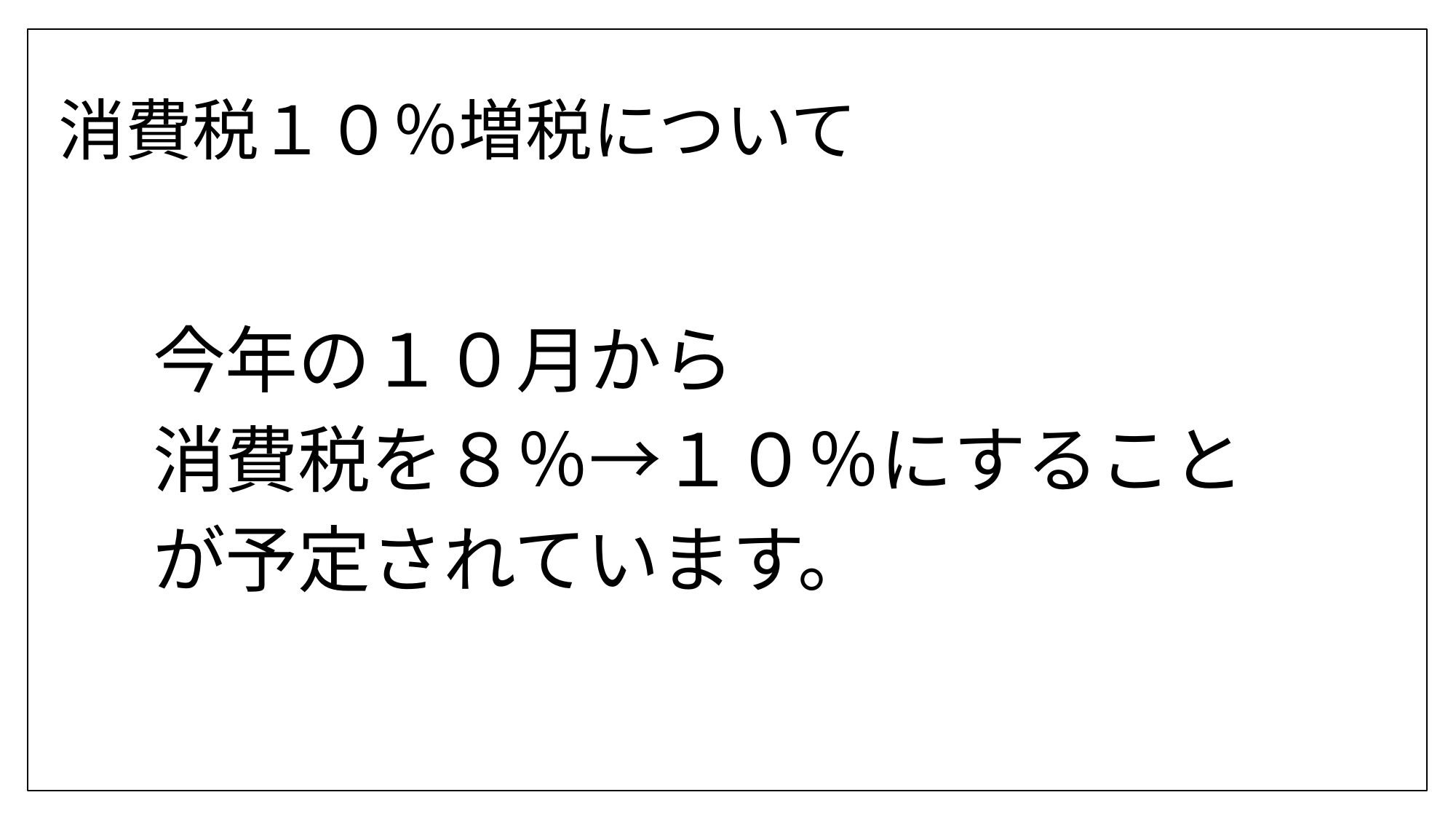

# 消費税１０％増税について
今年の１０月から
消費税を８％→１０％にすること
が予定されています。